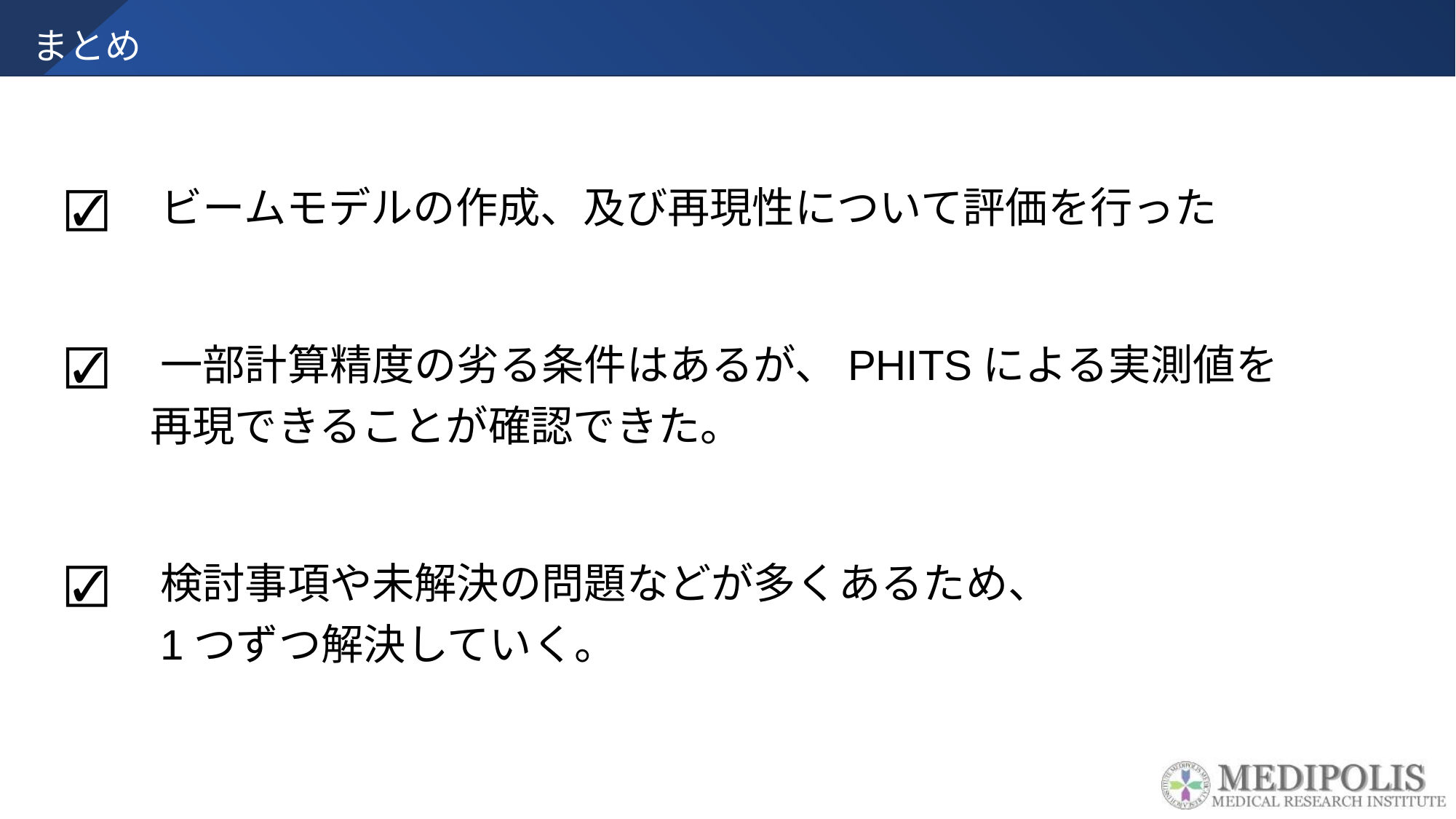

まとめ
☑　ビームモデルの作成、及び再現性について評価を行った

☑　一部計算精度の劣る条件はあるが、PHITSによる実測値を
　　再現できることが確認できた。

☑　検討事項や未解決の問題などが多くあるため、
　　1つずつ解決していく。